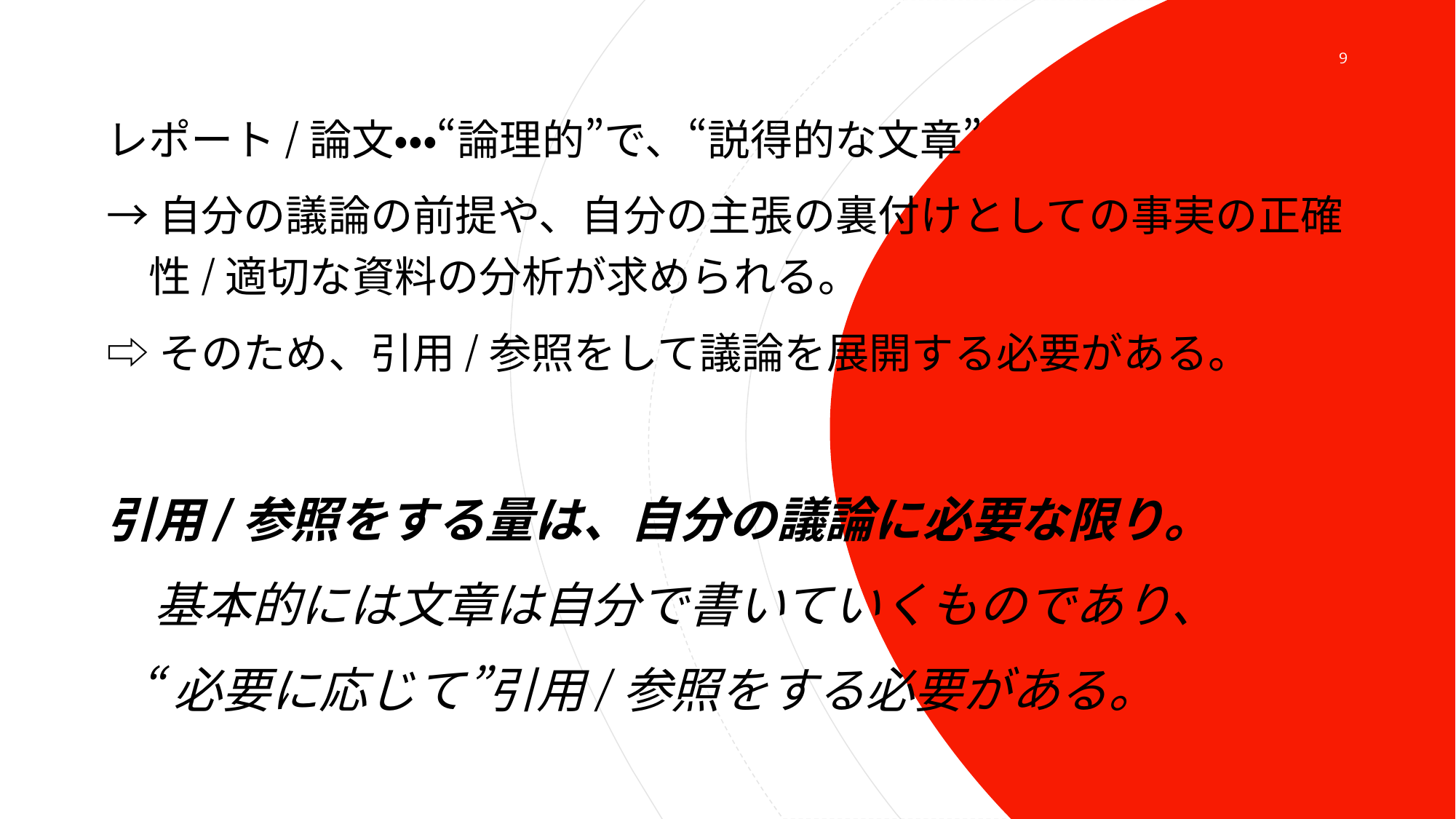

レポート/論文・・・“論理的”で、“説得的な文章”
→自分の議論の前提や、自分の主張の裏付けとしての事実の正確性/適切な資料の分析が求められる。
⇨そのため、引用/参照をして議論を展開する必要がある。

引用/参照をする量は、自分の議論に必要な限り。
　基本的には文章は自分で書いていくものであり、
   “必要に応じて”引用/参照をする必要がある。
9